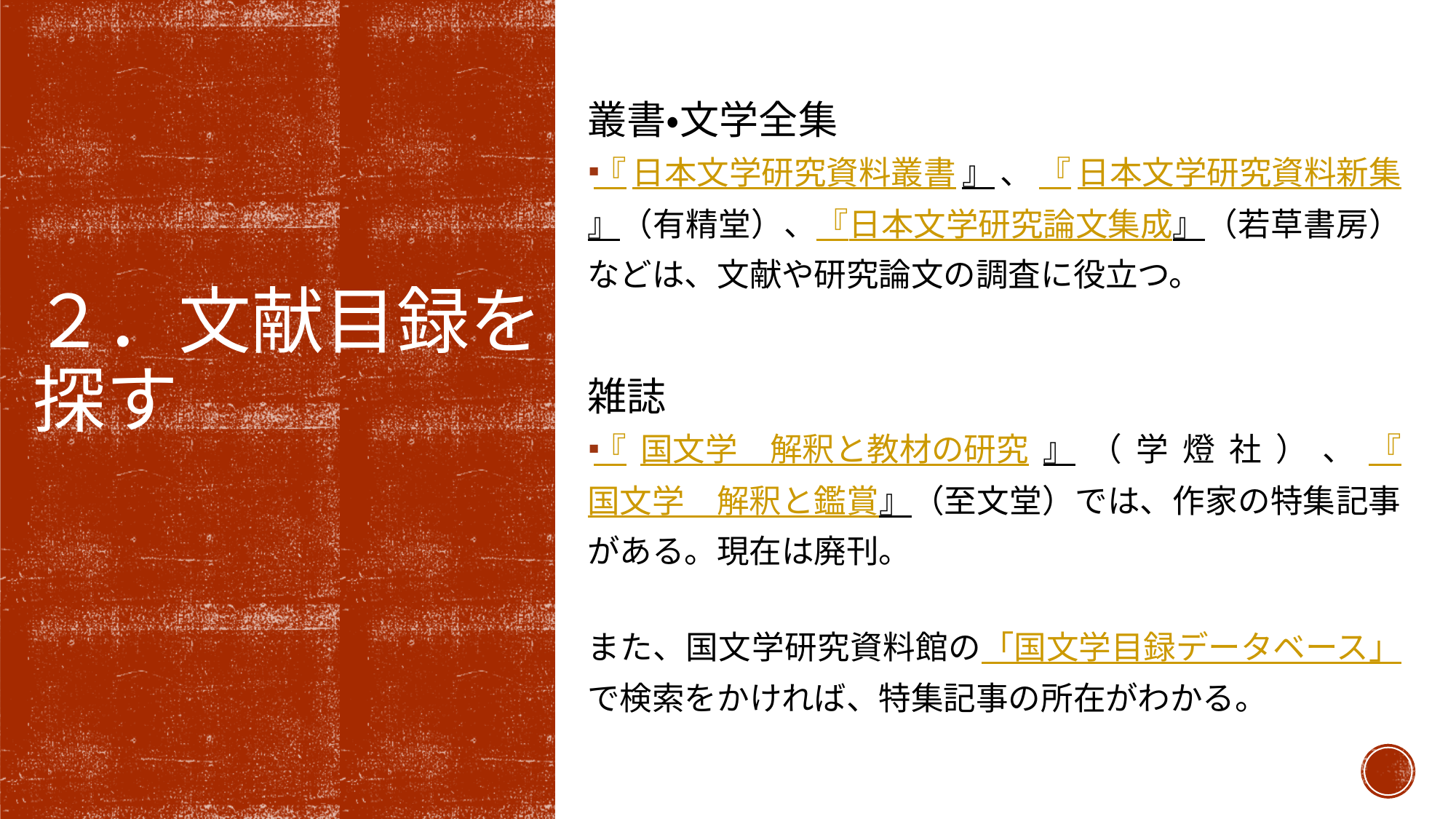

叢書・文学全集
『日本文学研究資料叢書』、『日本文学研究資料新集』（有精堂）、『日本文学研究論文集成』（若草書房）などは、文献や研究論文の調査に役立つ。

雑誌
『国文学　解釈と教材の研究』（学燈社）、『国文学　解釈と鑑賞』（至文堂）では、作家の特集記事がある。現在は廃刊。

また、国文学研究資料館の「国文学目録データベース」で検索をかければ、特集記事の所在がわかる。

# ２．文献目録を探す

18